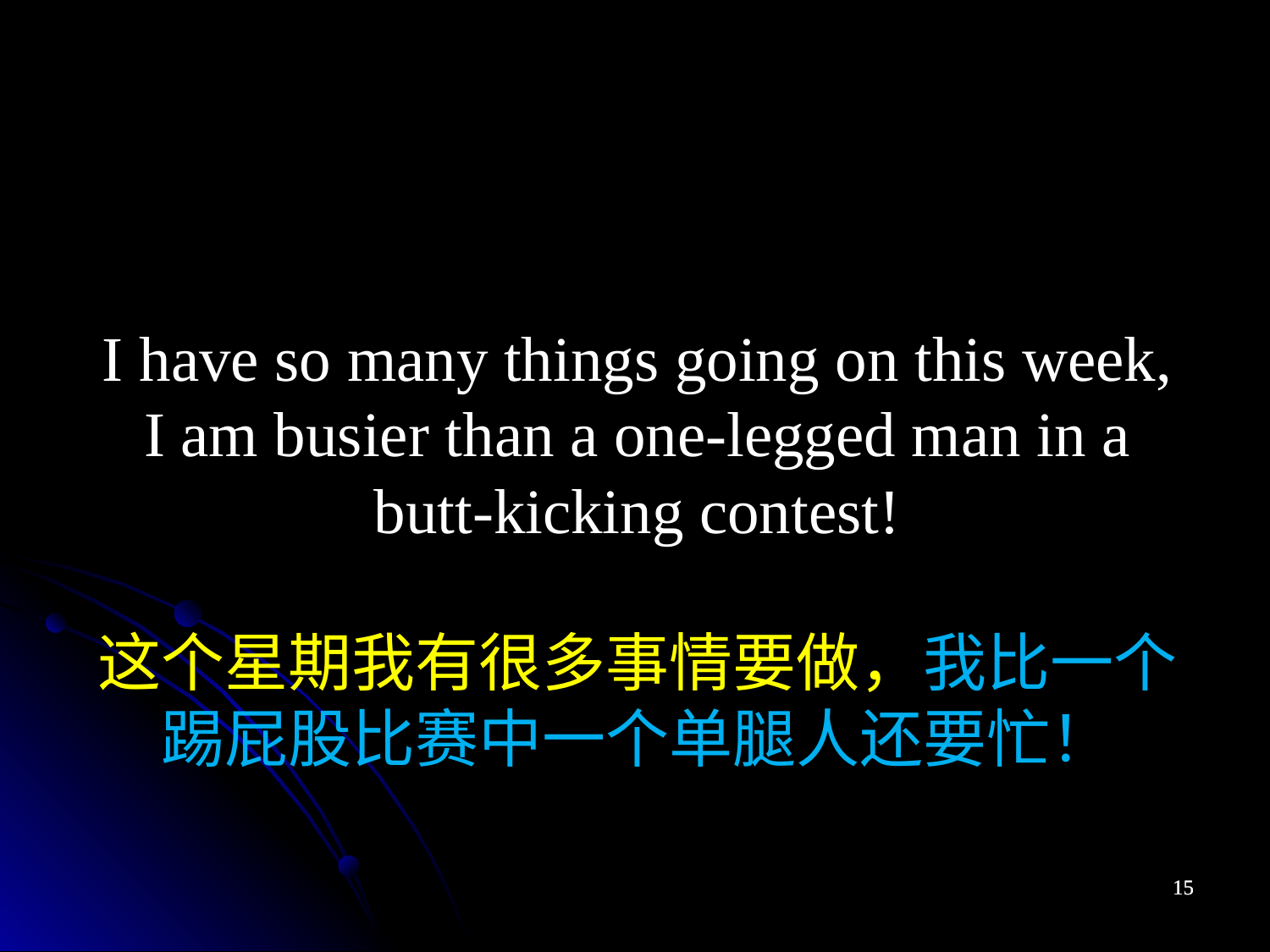

I have so many things going on this week, I am busier than a one-legged man in a butt-kicking contest!

这个星期我有很多事情要做，我比一个踢屁股比赛中一个单腿人还要忙！
15
15